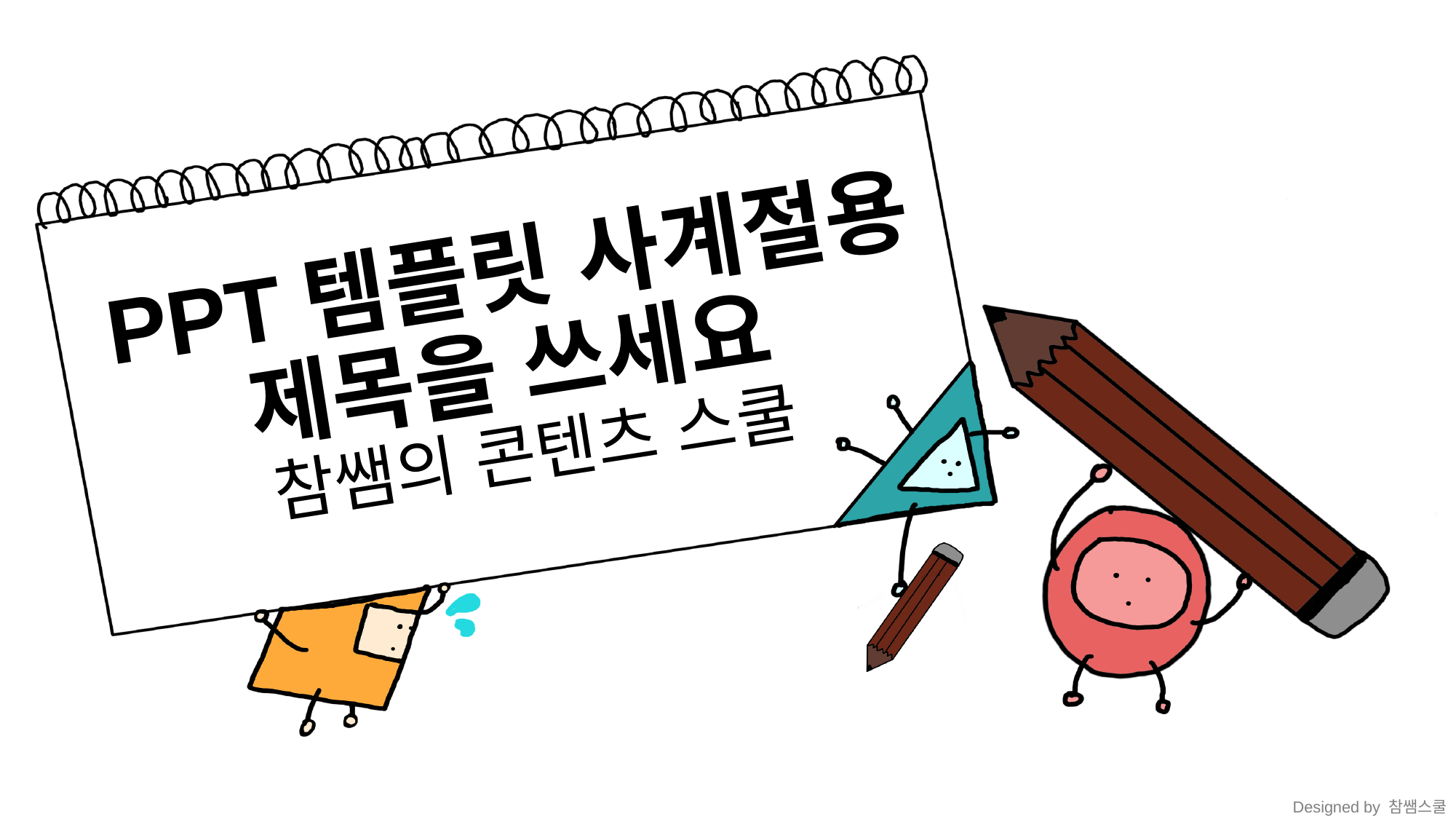

# PPT템플릿 사계절용 제목을 쓰세요 참쌤의 콘텐츠 스쿨